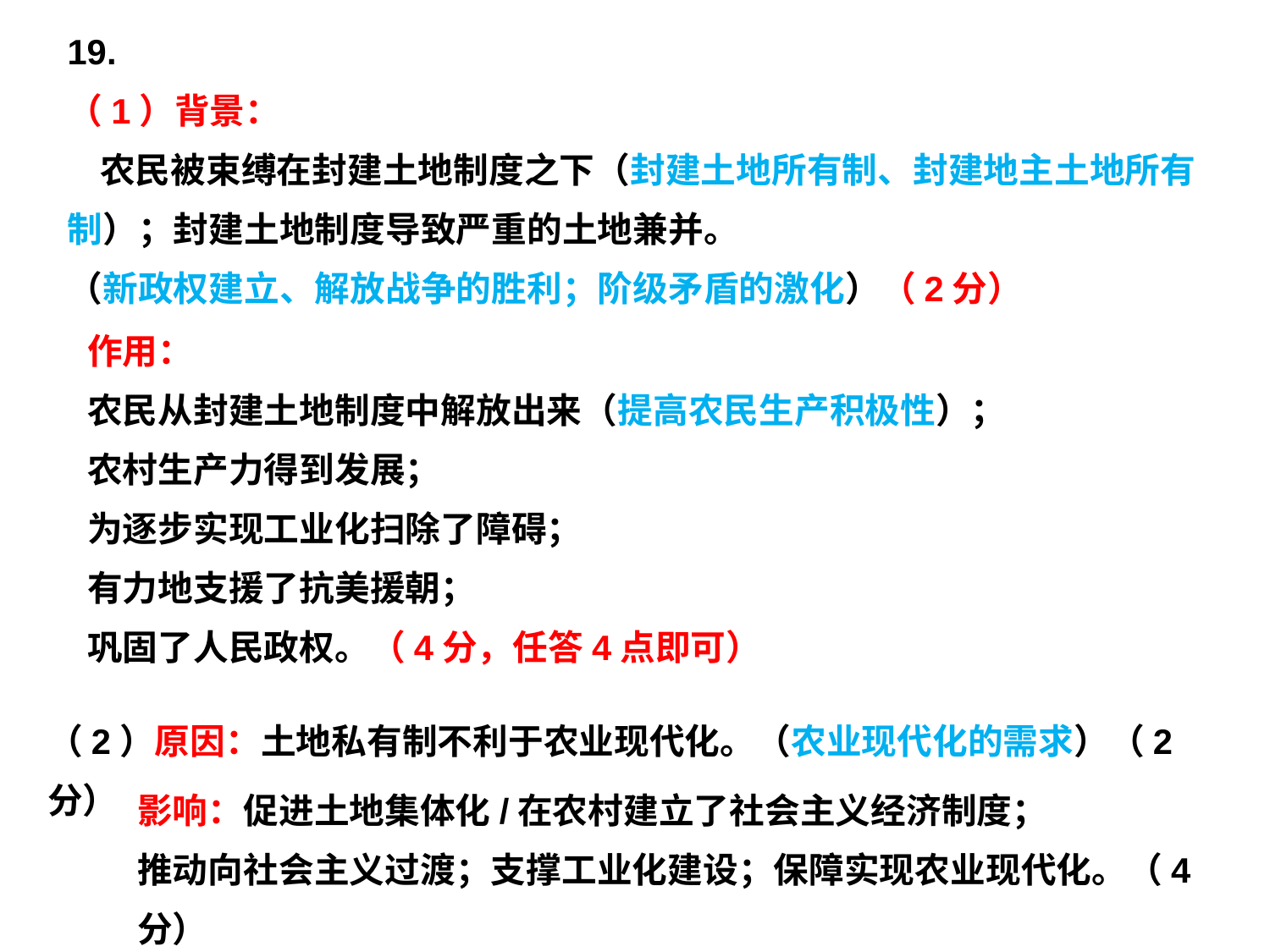

19.
（1）背景：
   农民被束缚在封建土地制度之下（封建土地所有制、封建地主土地所有制）；封建土地制度导致严重的土地兼并。
（新政权建立、解放战争的胜利；阶级矛盾的激化）（2分）

作用：
农民从封建土地制度中解放出来（提高农民生产积极性）；
农村生产力得到发展；
为逐步实现工业化扫除了障碍；
有力地支援了抗美援朝；
巩固了人民政权。（4分，任答4点即可）

（2）原因：土地私有制不利于农业现代化。（农业现代化的需求）（2分）

影响：促进土地集体化/在农村建立了社会主义经济制度；
推动向社会主义过渡；支撑工业化建设；保障实现农业现代化。（4分）